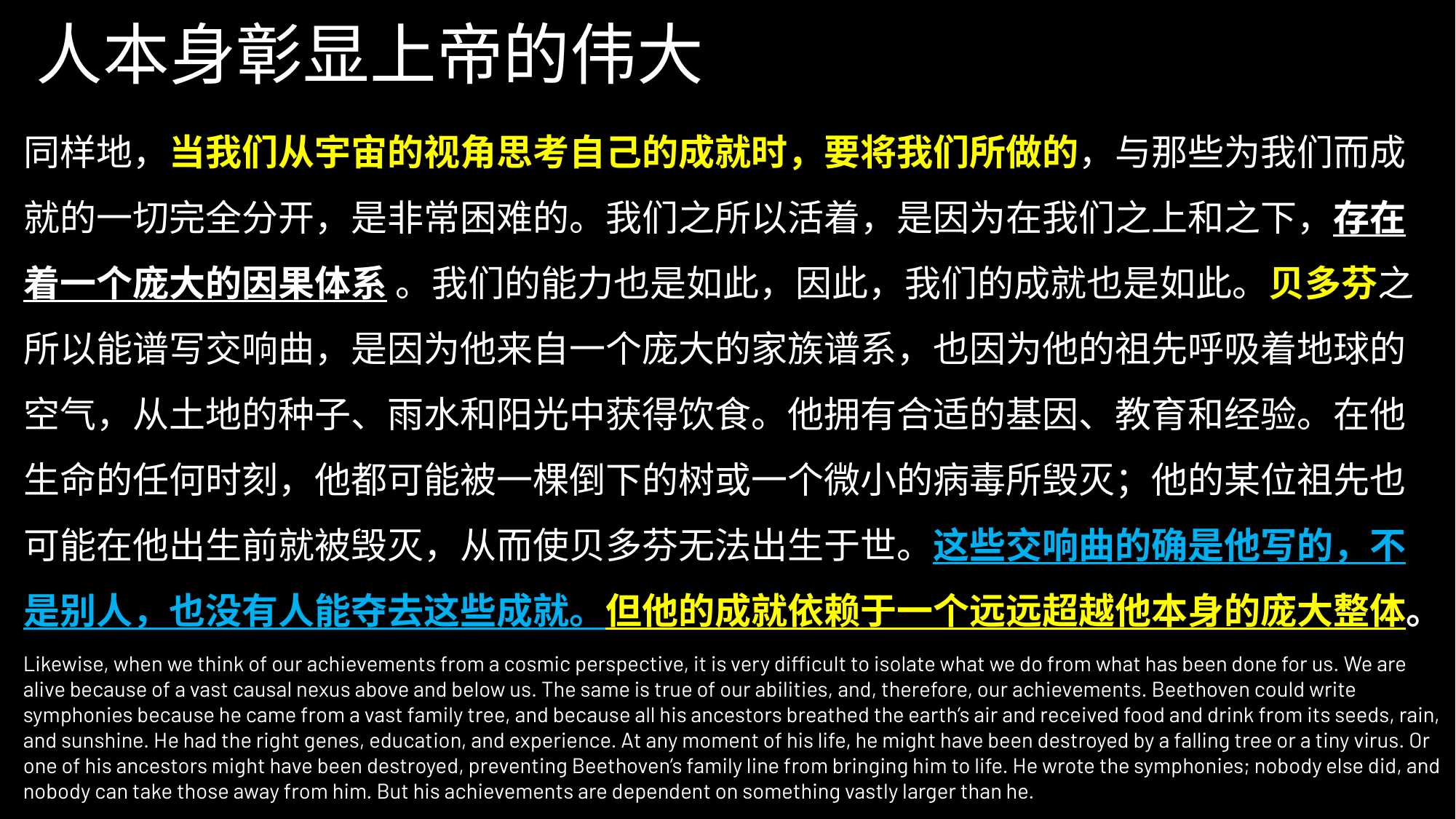

# 人本身彰显上帝的伟大
同样地，当我们从宇宙的视角思考自己的成就时，要将我们所做的，与那些为我们而成就的一切完全分开，是非常困难的。我们之所以活着，是因为在我们之上和之下，存在着一个庞大的因果体系 。我们的能力也是如此，因此，我们的成就也是如此。贝多芬之所以能谱写交响曲，是因为他来自一个庞大的家族谱系，也因为他的祖先呼吸着地球的空气，从土地的种子、雨水和阳光中获得饮食。他拥有合适的基因、教育和经验。在他生命的任何时刻，他都可能被一棵倒下的树或一个微小的病毒所毁灭；他的某位祖先也可能在他出生前就被毁灭，从而使贝多芬无法出生于世。这些交响曲的确是他写的，不是别人，也没有人能夺去这些成就。但他的成就依赖于一个远远超越他本身的庞大整体。
Likewise, when we think of our achievements from a cosmic perspective, it is very difficult to isolate what we do from what has been done for us. We are alive because of a vast causal nexus above and below us. The same is true of our abilities, and, therefore, our achievements. Beethoven could write symphonies because he came from a vast family tree, and because all his ancestors breathed the earth’s air and received food and drink from its seeds, rain, and sunshine. He had the right genes, education, and experience. At any moment of his life, he might have been destroyed by a falling tree or a tiny virus. Or one of his ancestors might have been destroyed, preventing Beethoven’s family line from bringing him to life. He wrote the symphonies; nobody else did, and nobody can take those away from him. But his achievements are dependent on something vastly larger than he.